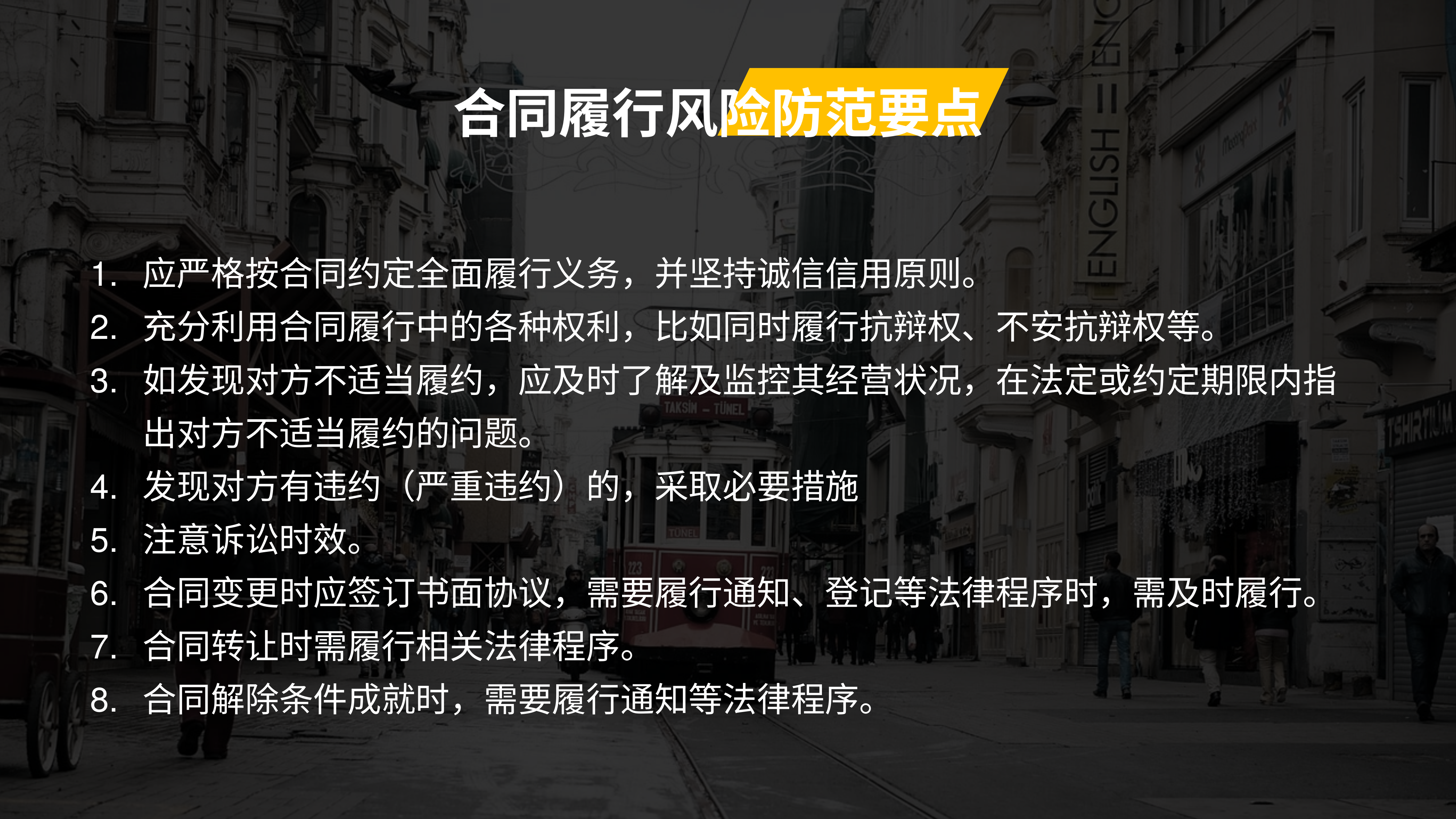

合同履行风险防范要点

应严格按合同约定全面履行义务，并坚持诚信信用原则。
充分利用合同履行中的各种权利，比如同时履行抗辩权、不安抗辩权等。
如发现对方不适当履约，应及时了解及监控其经营状况，在法定或约定期限内指出对方不适当履约的问题。
发现对方有违约（严重违约）的，采取必要措施
注意诉讼时效。
合同变更时应签订书面协议，需要履行通知、登记等法律程序时，需及时履行。
合同转让时需履行相关法律程序。
合同解除条件成就时，需要履行通知等法律程序。